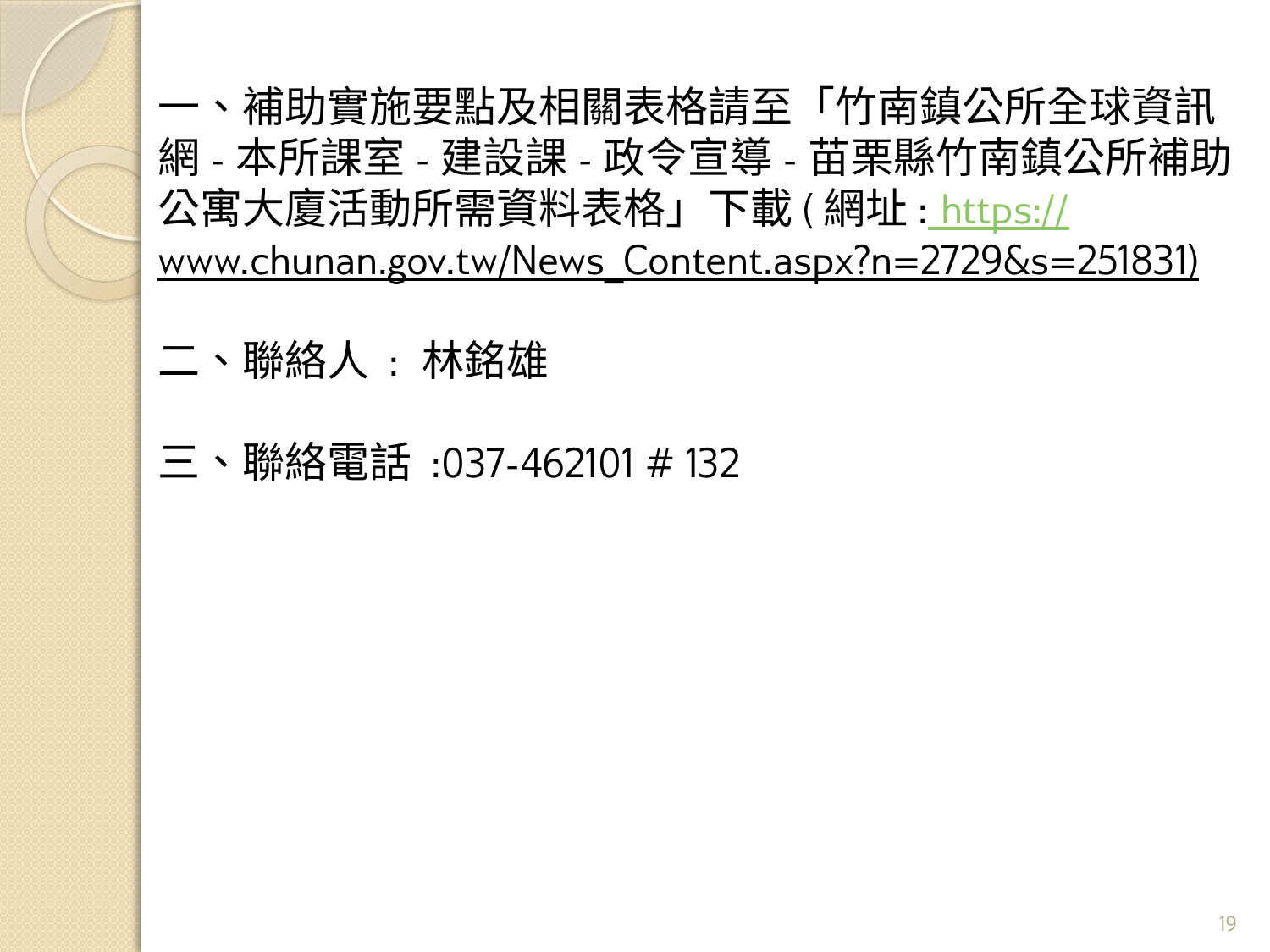

一、補助實施要點及相關表格請至「竹南鎮公所全球資訊網-本所課室-建設課-政令宣導-苗栗縣竹南鎮公所補助公寓大廈活動所需資料表格」下載(網址: https://www.chunan.gov.tw/News_Content.aspx?n=2729&s=251831)

二、聯絡人 : 林銘雄

三、聯絡電話 :037-462101 # 132

19